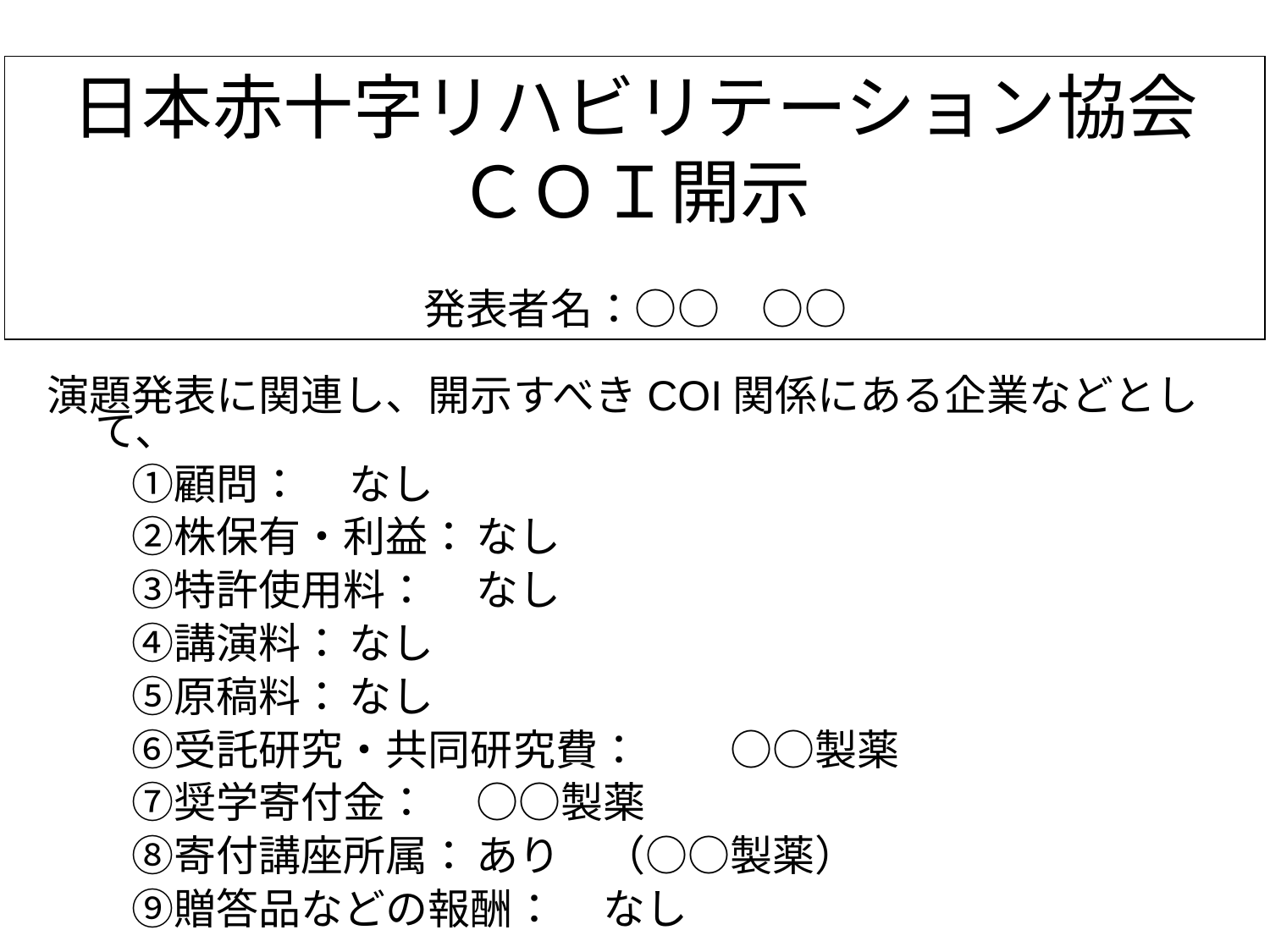

日本赤十字リハビリテーション協会
ＣＯＩ開示

発表者名：○○　○○
演題発表に関連し、開示すべきCOI関係にある企業などとして、
　　①顧問：	なし
　　②株保有・利益：	なし
　　③特許使用料：	なし
　　④講演料：	なし
　　⑤原稿料：	なし
　　⑥受託研究・共同研究費：	○○製薬
　　⑦奨学寄付金：	○○製薬
　　⑧寄付講座所属：	あり	（○○製薬）
　　⑨贈答品などの報酬：	なし